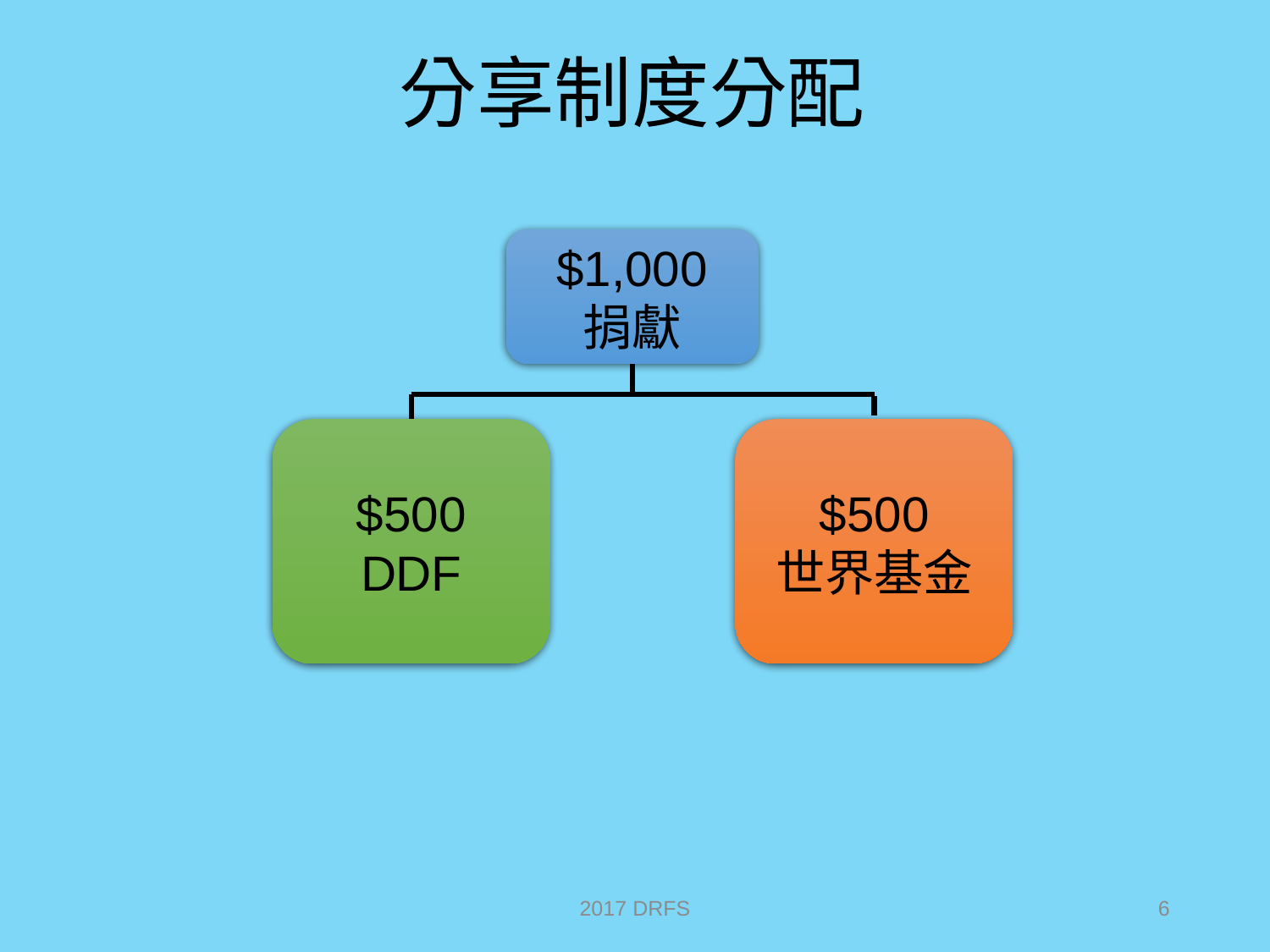

# 分享制度分配
$1,000
捐獻
$500
DDF

$500
世界基金

2017 DRFS
6